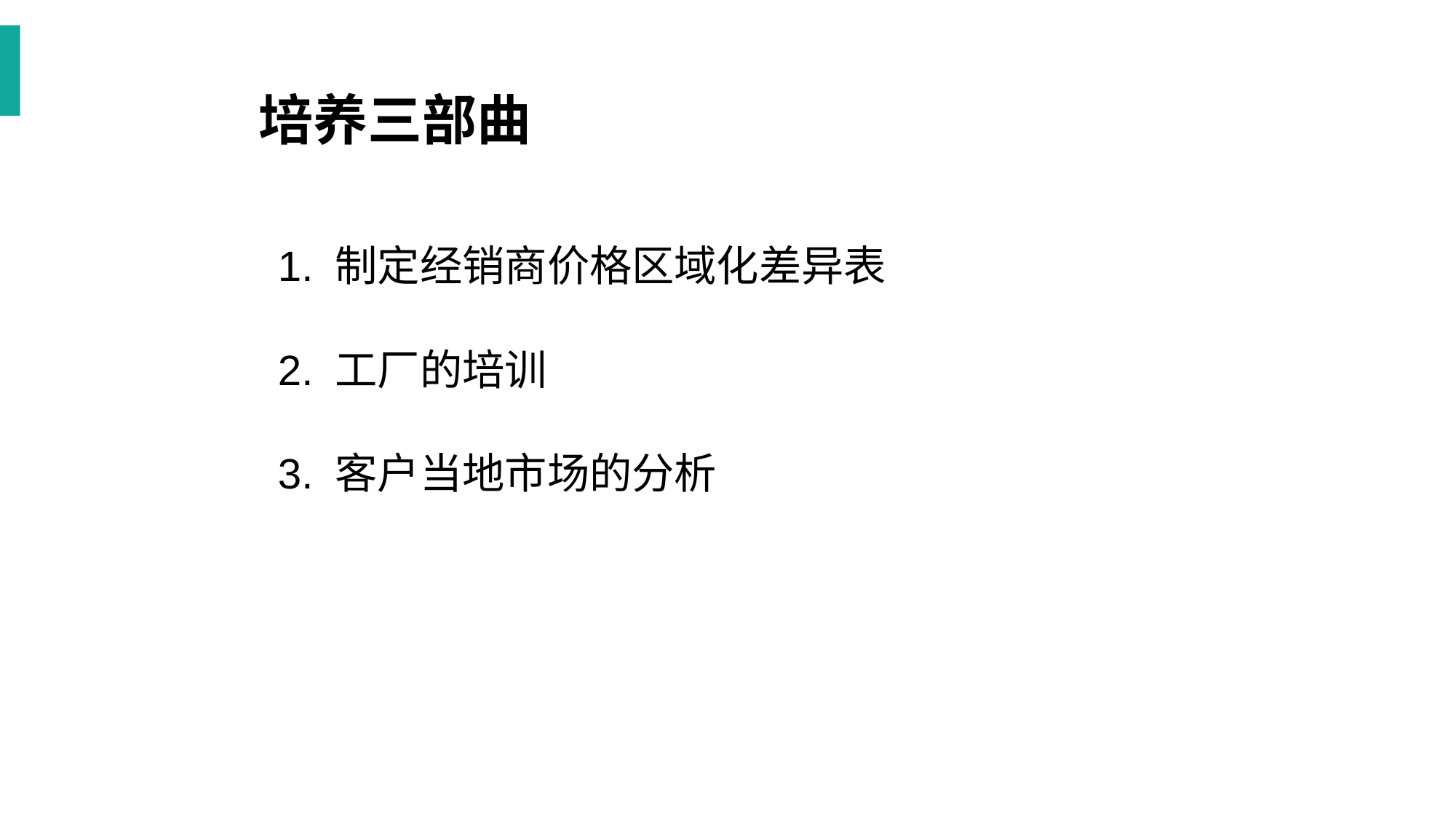

培养三部曲
1. 制定经销商价格区域化差异表
2. 工厂的培训
3. 客户当地市场的分析